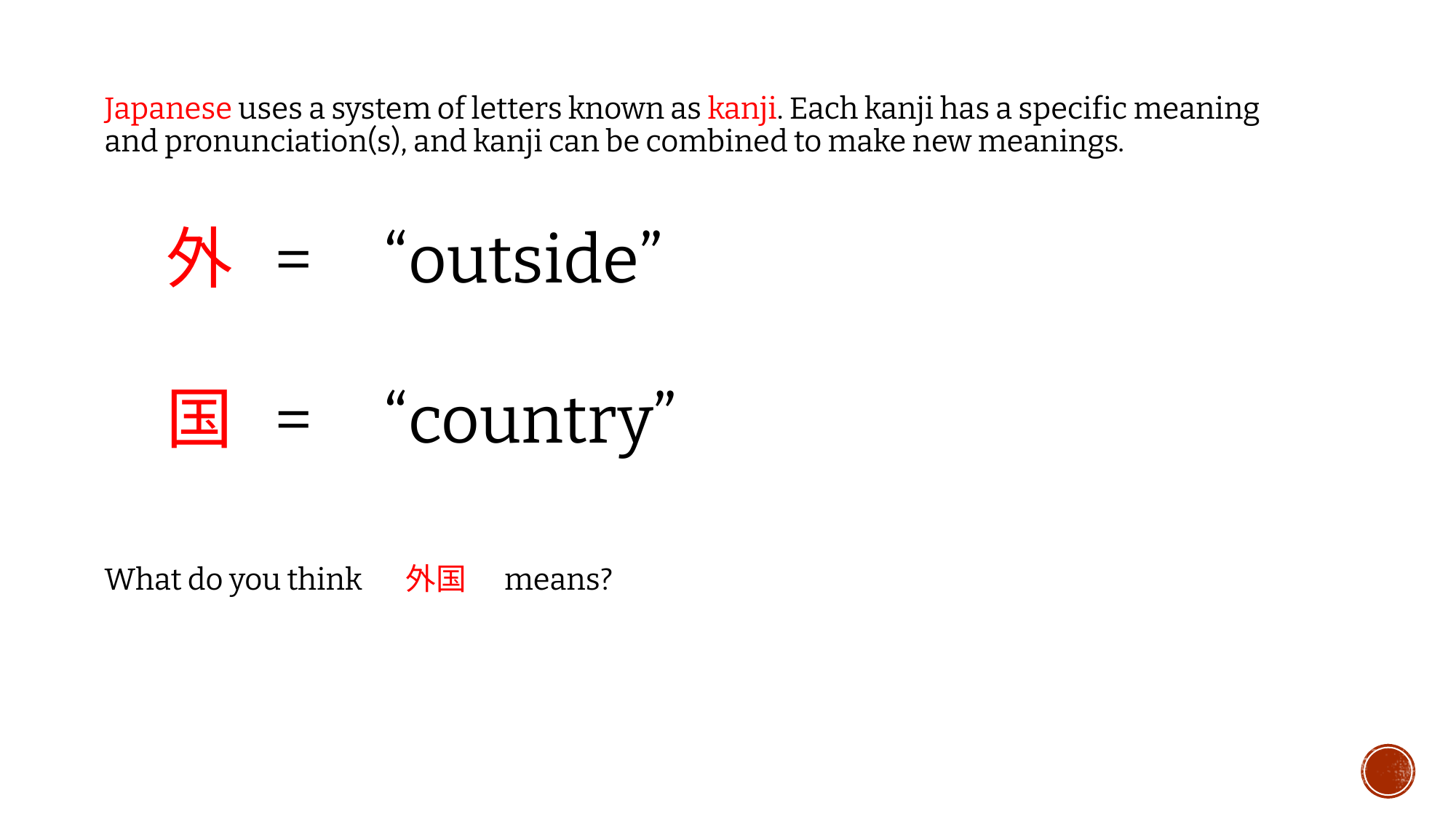

Japanese uses a system of letters known as kanji. Each kanji has a specific meaning and pronunciation(s), and kanji can be combined to make new meanings.
外	=	“outside”
国	=	“country”
What do you think 　外国　means?